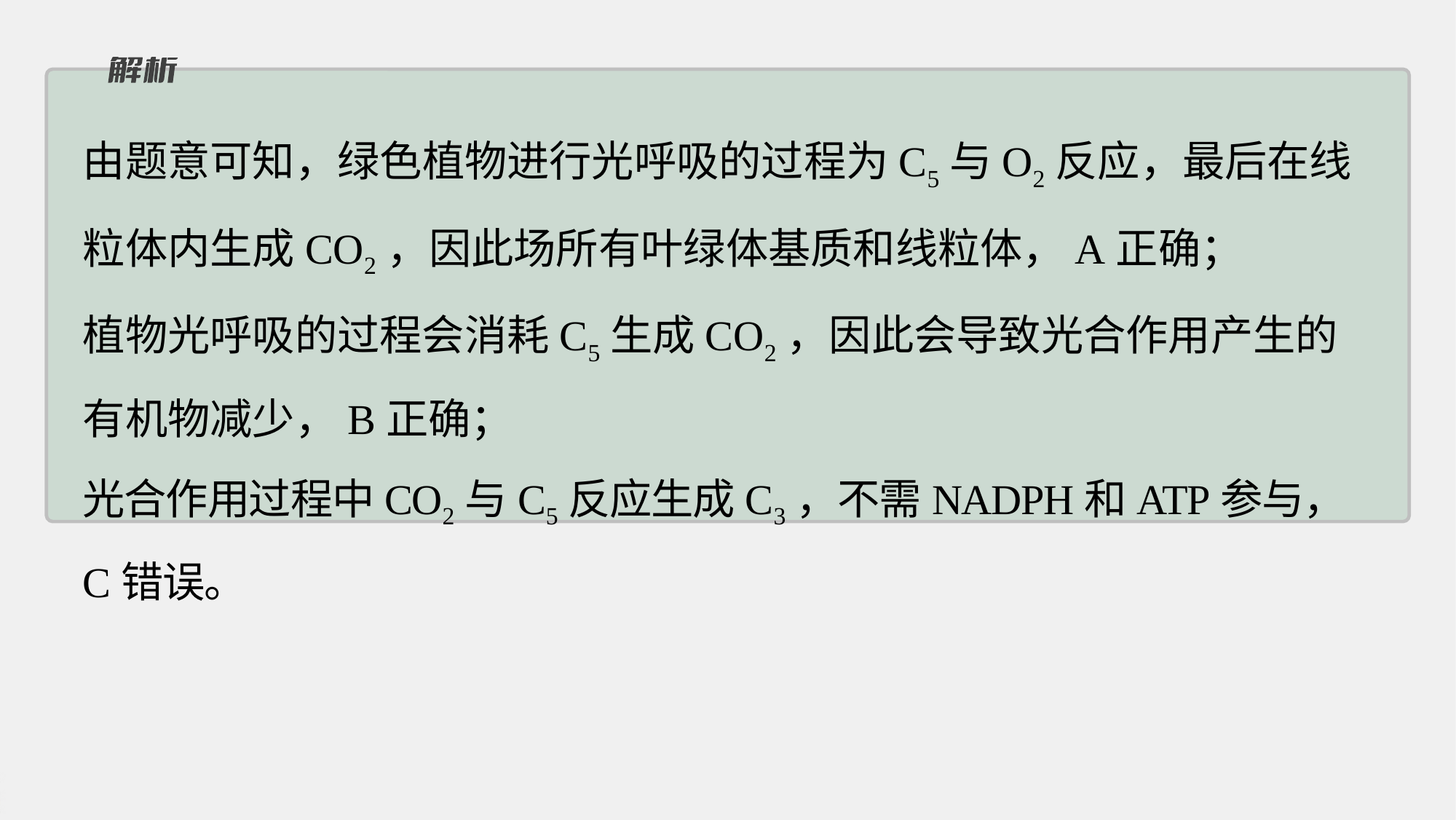

由题意可知，绿色植物进行光呼吸的过程为C5与O2反应，最后在线粒体内生成CO2，因此场所有叶绿体基质和线粒体，A正确；
植物光呼吸的过程会消耗C5生成CO2，因此会导致光合作用产生的有机物减少，B正确；
光合作用过程中CO2与C5反应生成C3，不需NADPH和ATP参与，C错误。